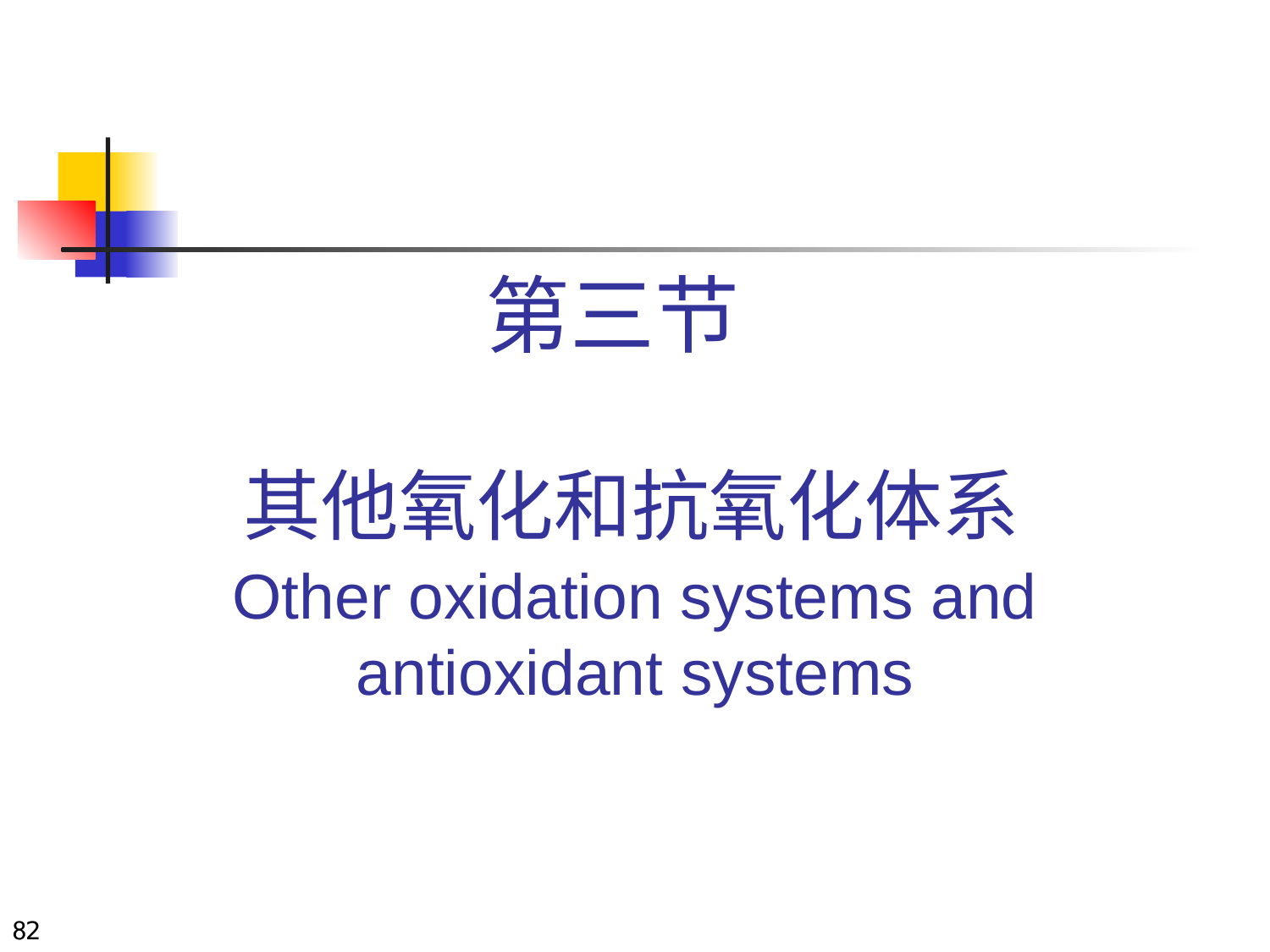

# 第三节 其他氧化和抗氧化体系
Other oxidation systems and antioxidant systems
82